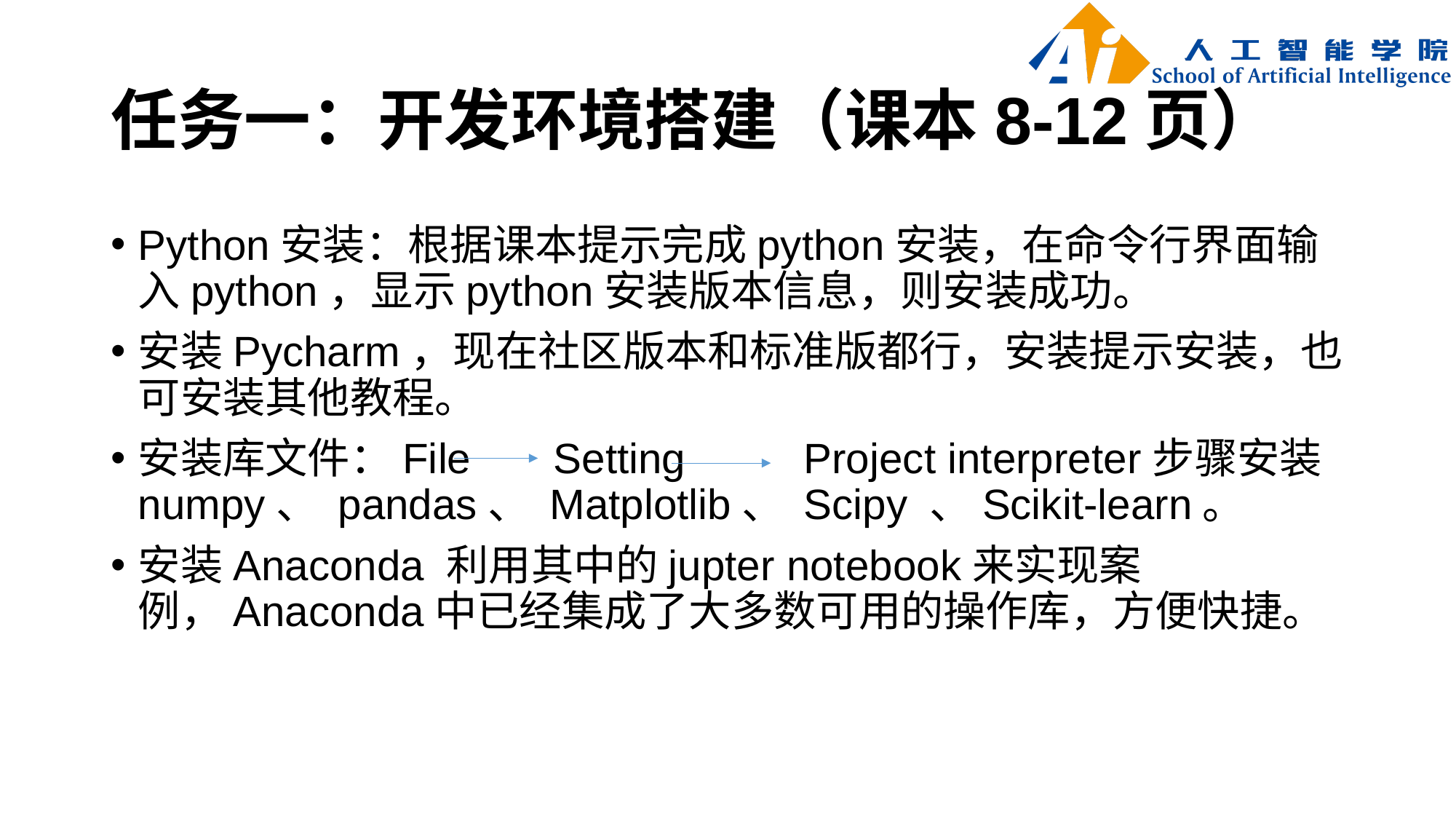

# 任务一：开发环境搭建（课本8-12页）
Python安装：根据课本提示完成python安装，在命令行界面输入python，显示python安装版本信息，则安装成功。
安装Pycharm，现在社区版本和标准版都行，安装提示安装，也可安装其他教程。
安装库文件：File       Setting          Project interpreter步骤安装numpy、 pandas、 Matplotlib、 Scipy 、Scikit-learn。
安装Anaconda 利用其中的jupter notebook来实现案例，Anaconda中已经集成了大多数可用的操作库，方便快捷。